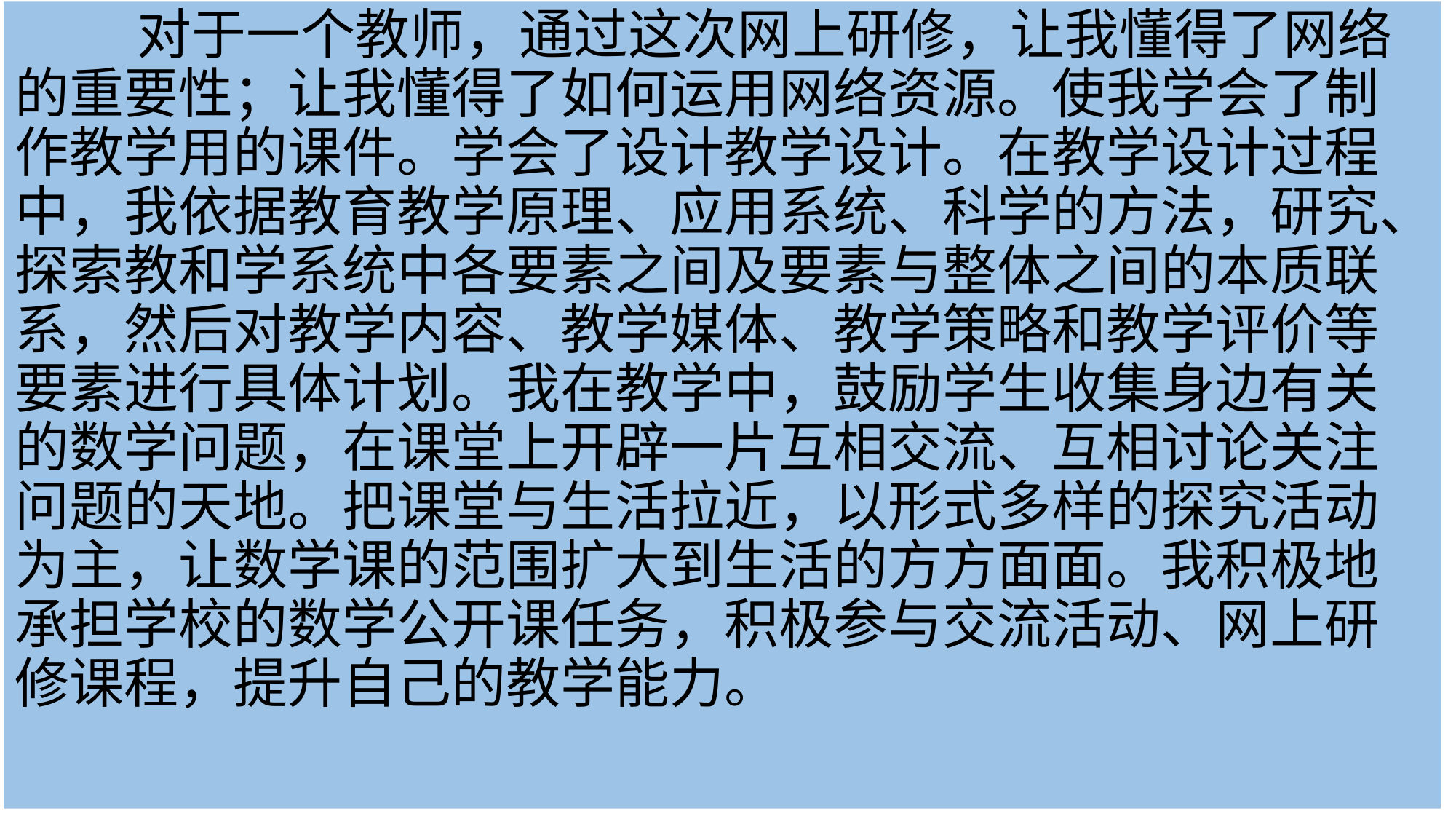

# 对于一个教师，通过这次网上研修，让我懂得了网络的重要性；让我懂得了如何运用网络资源。使我学会了制作教学用的课件。学会了设计教学设计。在教学设计过程中，我依据教育教学原理、应用系统、科学的方法，研究、探索教和学系统中各要素之间及要素与整体之间的本质联系，然后对教学内容、教学媒体、教学策略和教学评价等要素进行具体计划。我在教学中，鼓励学生收集身边有关的数学问题，在课堂上开辟一片互相交流、互相讨论关注问题的天地。把课堂与生活拉近，以形式多样的探究活动为主，让数学课的范围扩大到生活的方方面面。我积极地承担学校的数学公开课任务，积极参与交流活动、网上研修课程，提升自己的教学能力。